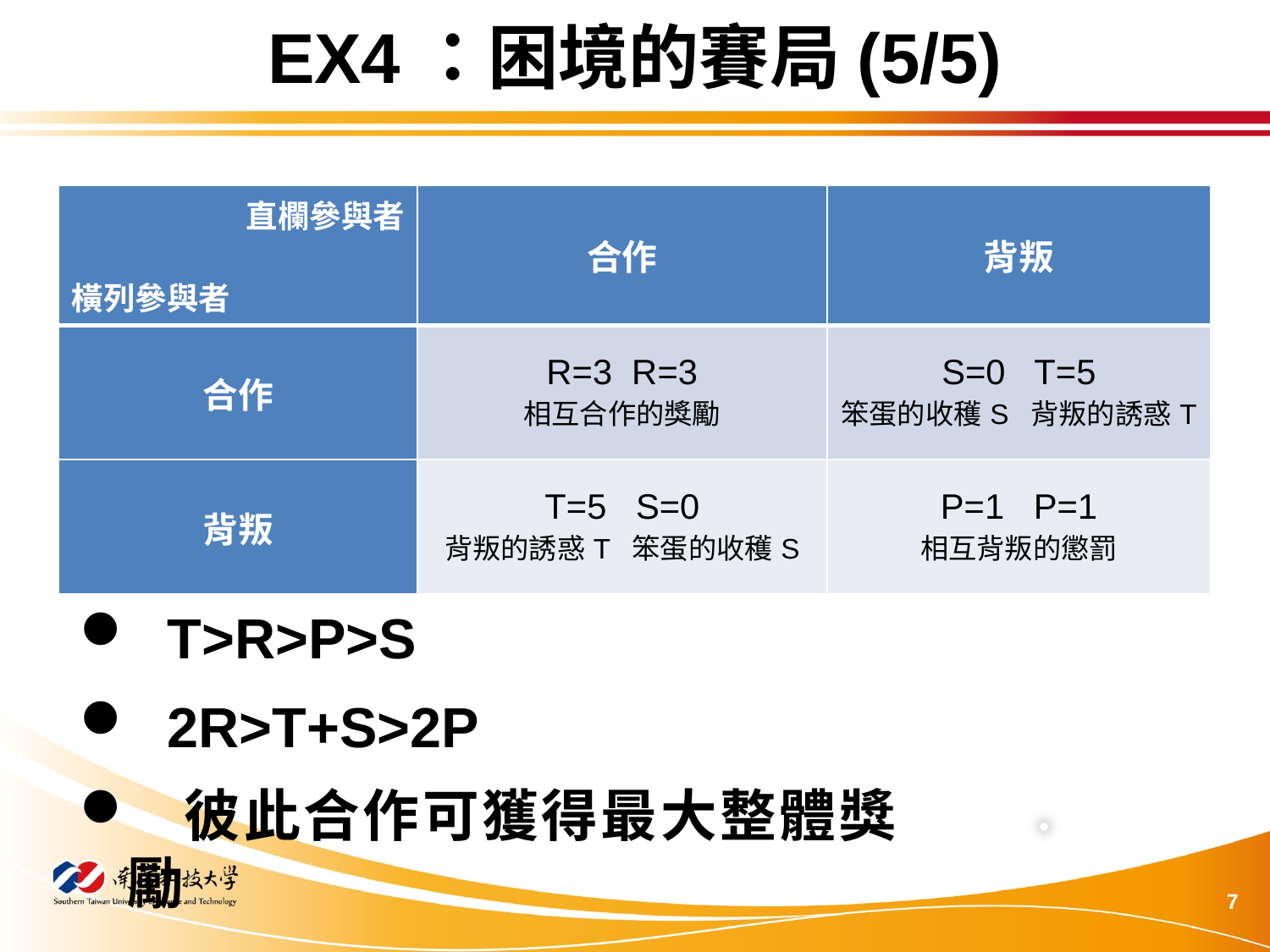

# EX4：困境的賽局(5/5)
| 直欄參與者 橫列參與者 | 合作 | 背叛 |
| --- | --- | --- |
| 合作 | R=3 R=3 相互合作的獎勵 | S=0 T=5 笨蛋的收穫S 背叛的誘惑T |
| 背叛 | T=5 S=0 背叛的誘惑T 笨蛋的收穫S | P=1 P=1 相互背叛的懲罰 |
  T>R>P>S
  2R>T+S>2P
  彼此合作可獲得最大整體獎勵
7